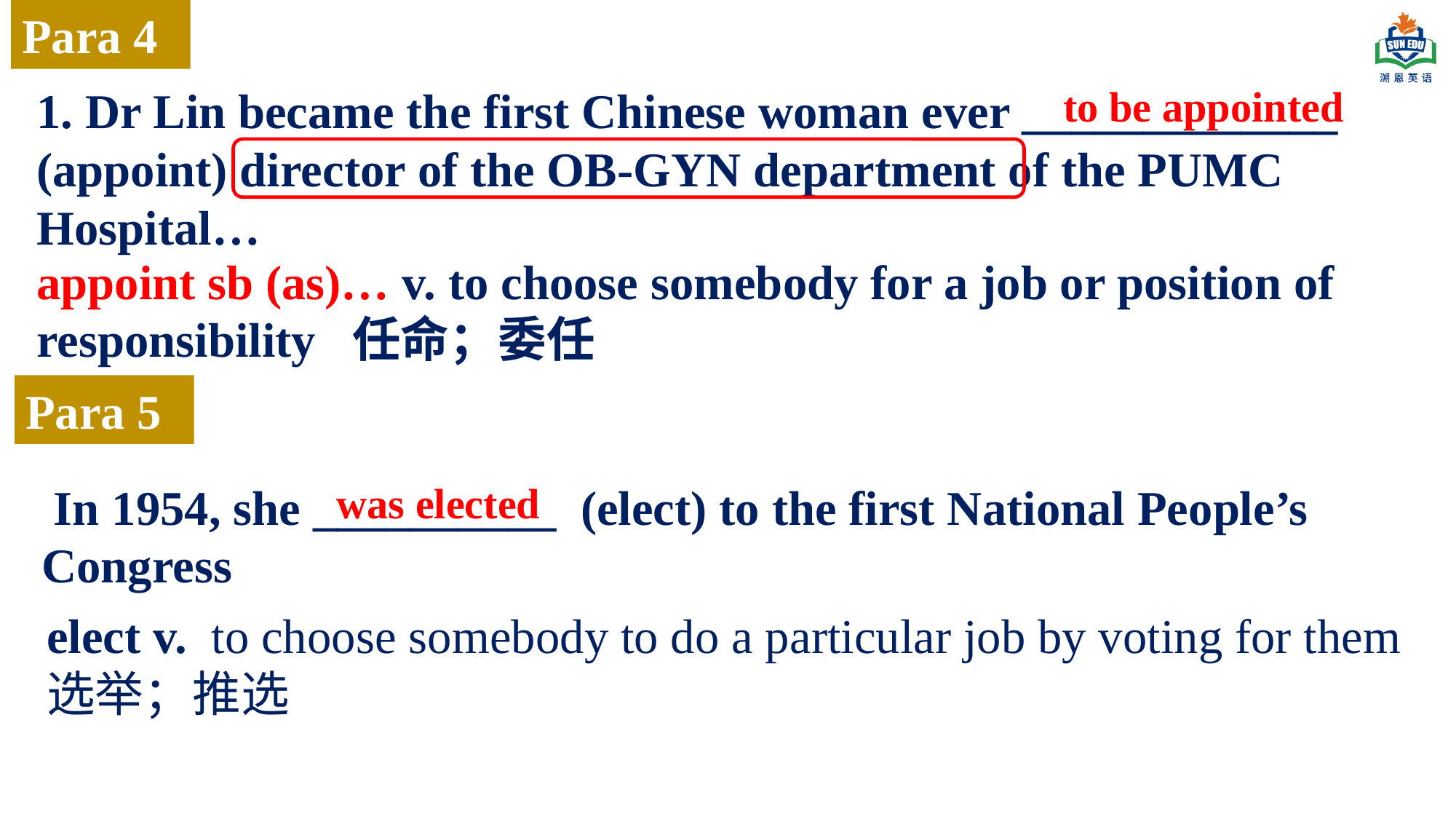

Para 4
1. Dr Lin became the first Chinese woman ever _____________ (appoint) director of the OB-GYN department of the PUMC Hospital…
to be appointed

appoint sb (as)… v. to choose somebody for a job or position of responsibility  任命；委任
Para 5
 In 1954, she __________  (elect) to the first National People’s Congress
was elected
elect v.  to choose somebody to do a particular job by voting for them
选举；推选